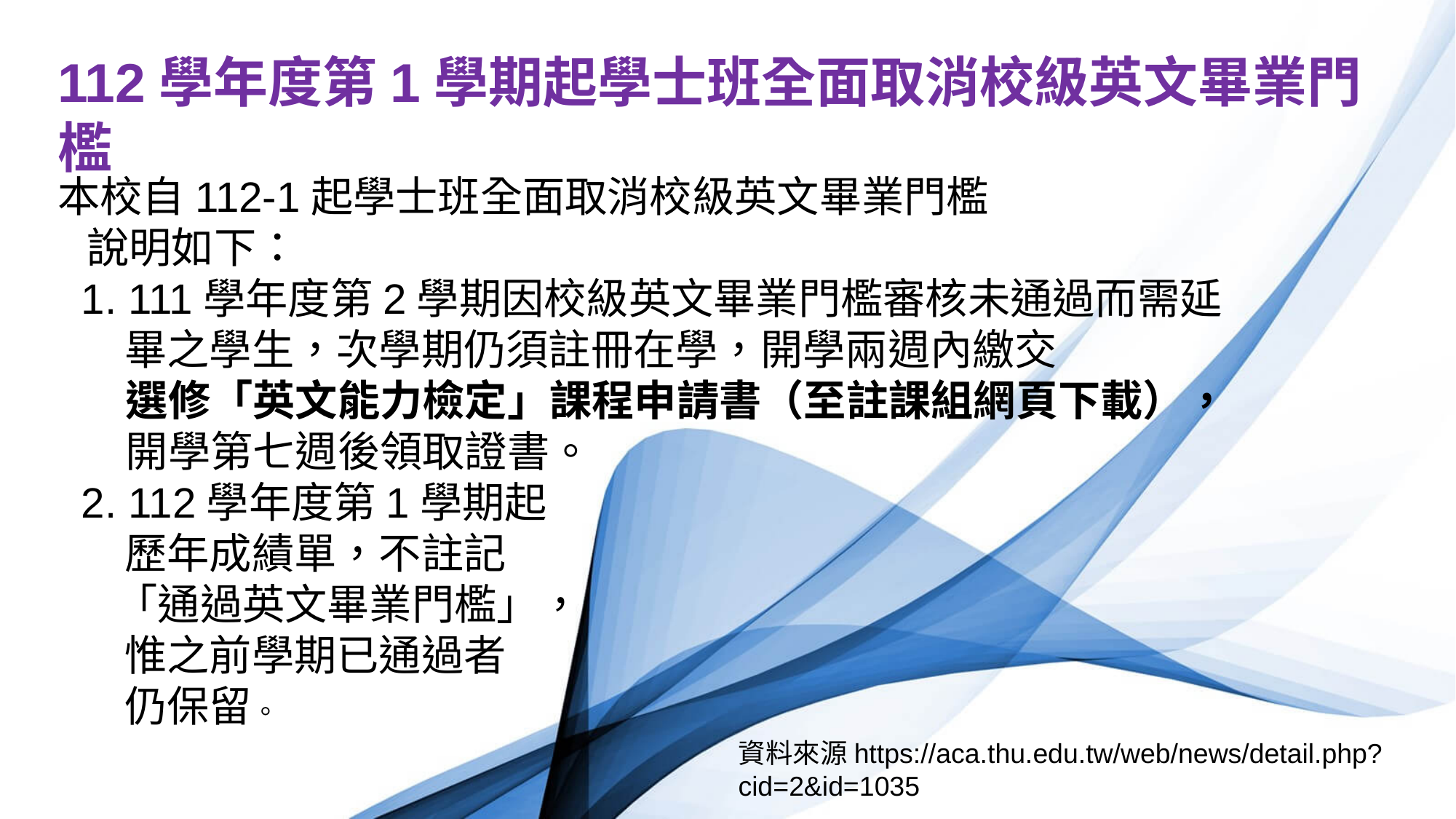

112學年度第1學期起學士班全面取消校級英文畢業門檻
本校自112-1起學士班全面取消校級英文畢業門檻
  說明如下：
  1. 111學年度第2學期因校級英文畢業門檻審核未通過而需延
      畢之學生，次學期仍須註冊在學，開學兩週內繳交
      選修「英文能力檢定」課程申請書（至註課組網頁下載），
      開學第七週後領取證書。
  2. 112學年度第1學期起
      歷年成績單，不註記
     「通過英文畢業門檻」，
      惟之前學期已通過者
      仍保留。
資料來源https://aca.thu.edu.tw/web/news/detail.php?cid=2&id=1035